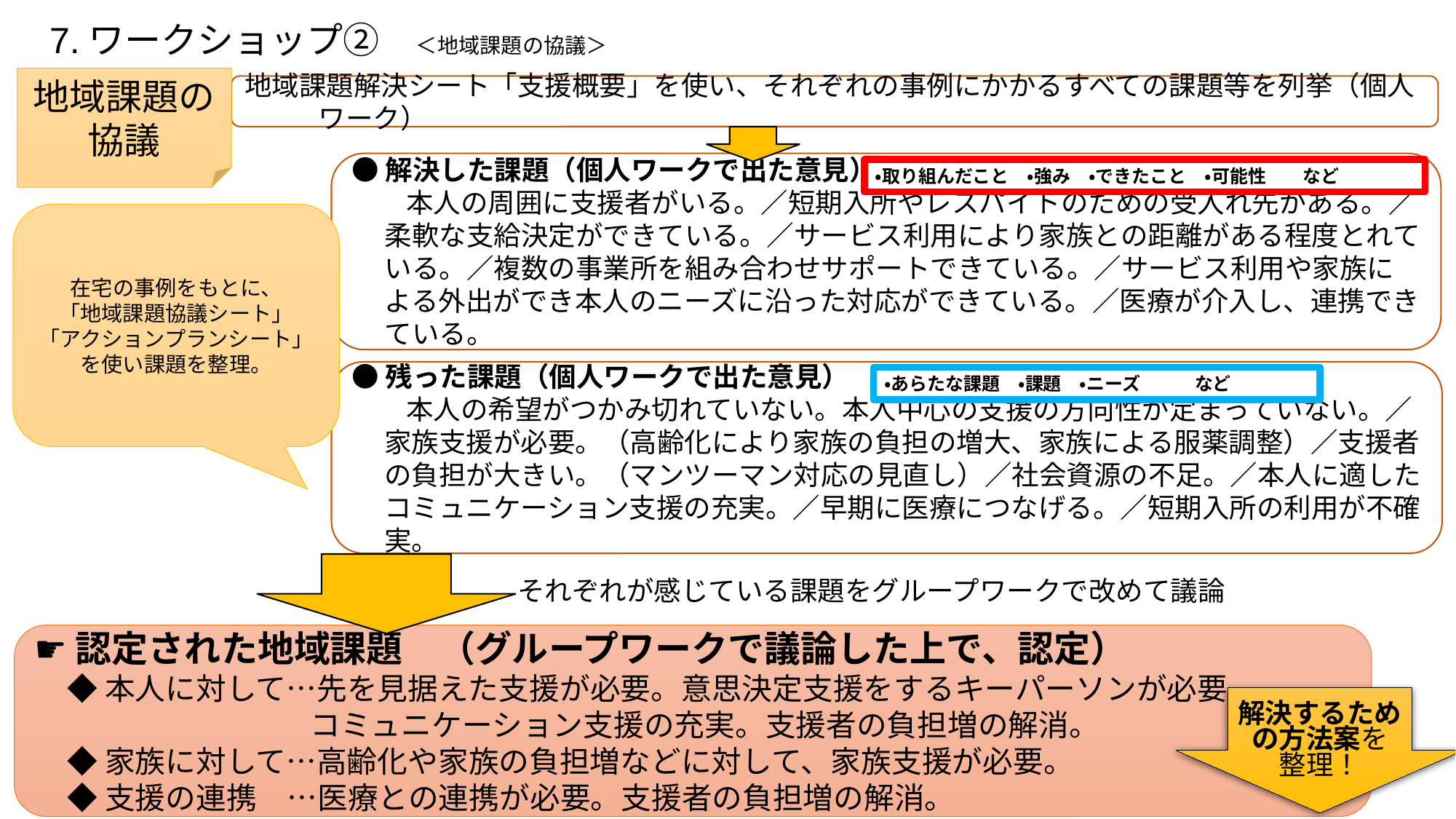

7.ワークショップ②　＜地域課題の協議＞
地域課題の協議
地域課題解決シート「支援概要」を使い、それぞれの事例にかかるすべての課題等を列挙（個人ワーク）

●解決した課題（個人ワークで出た意見）
　　本人の周囲に支援者がいる。／短期入所やレスパイトのための受入れ先がある。／柔軟な支給決定ができている。／サービス利用により家族との距離がある程度とれている。／複数の事業所を組み合わせサポートできている。／サービス利用や家族による外出ができ本人のニーズに沿った対応ができている。／医療が介入し、連携できている。
・取り組んだこと　・強み　・できたこと　・可能性　　など
在宅の事例をもとに、
「地域課題協議シート」
「アクションプランシート」
を使い課題を整理。
●残った課題（個人ワークで出た意見）
　　本人の希望がつかみ切れていない。本人中心の支援の方向性が定まっていない。／家族支援が必要。（高齢化により家族の負担の増大、家族による服薬調整）／支援者の負担が大きい。（マンツーマン対応の見直し）／社会資源の不足。／本人に適したコミュニケーション支援の充実。／早期に医療につなげる。／短期入所の利用が不確実。
・あらたな課題　・課題　・ニーズ　　　など

それぞれが感じている課題をグループワークで改めて議論
☛認定された地域課題　（グループワークで議論した上で、認定）
◆本人に対して…先を見据えた支援が必要。意思決定支援をするキーパーソンが必要。
　　　　　　　　コミュニケーション支援の充実。支援者の負担増の解消。
◆家族に対して…高齢化や家族の負担増などに対して、家族支援が必要。
◆支援の連携　…医療との連携が必要。支援者の負担増の解消。

解決するための方法案を
整理！
19